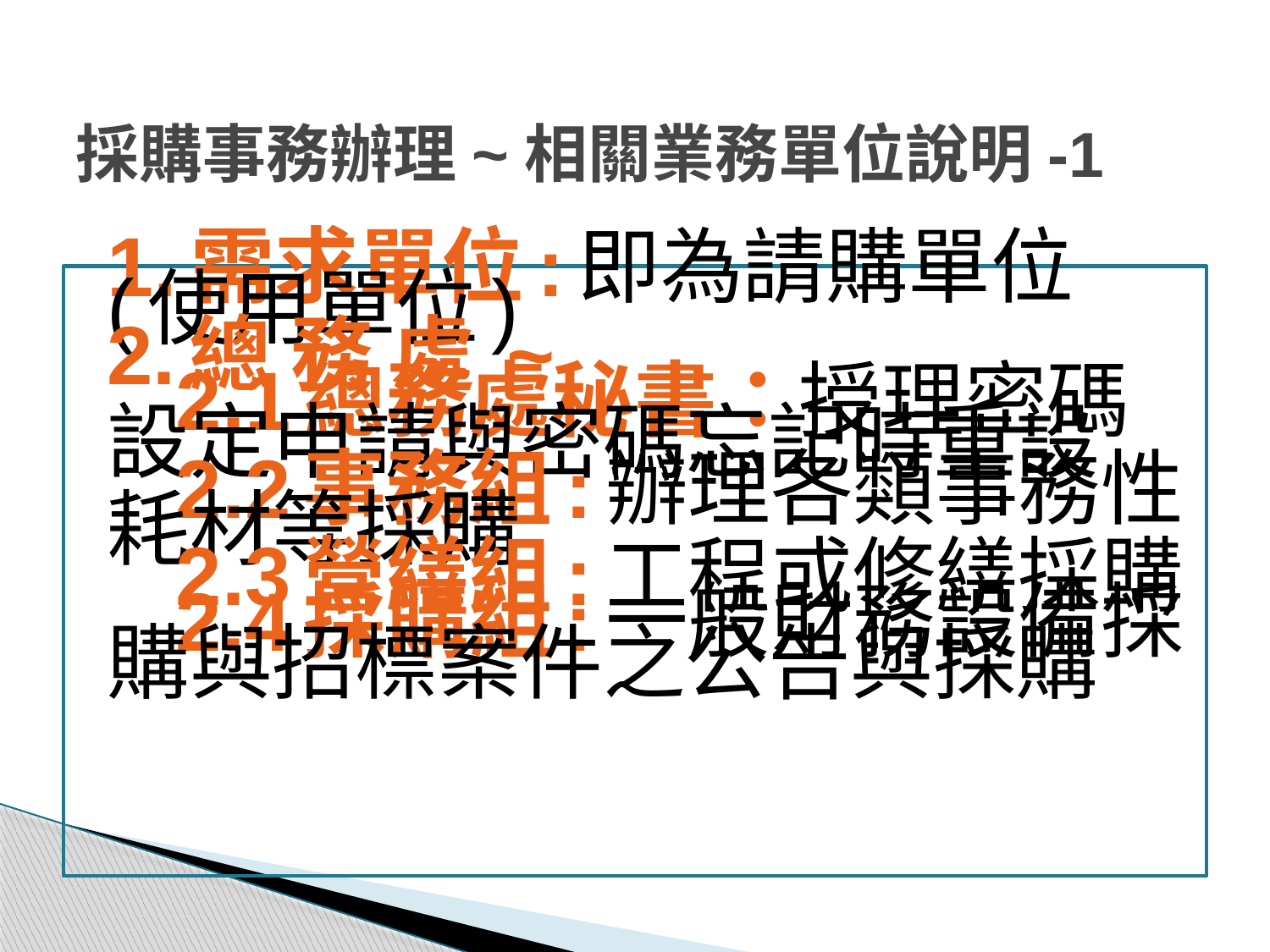

# 採購事務辦理~相關業務單位說明-1
1.需求單位:即為請購單位(使用單位)
2.總 務 處 ~
   2.1總務處秘書：授理密碼設定申請與密碼忘記時重設
   2.2事務組:辦理各類事務性耗材等採購
   2.3營繕組:工程或修繕採購
   2.4採購組:一般財務設備採購與招標案件之公告與採購